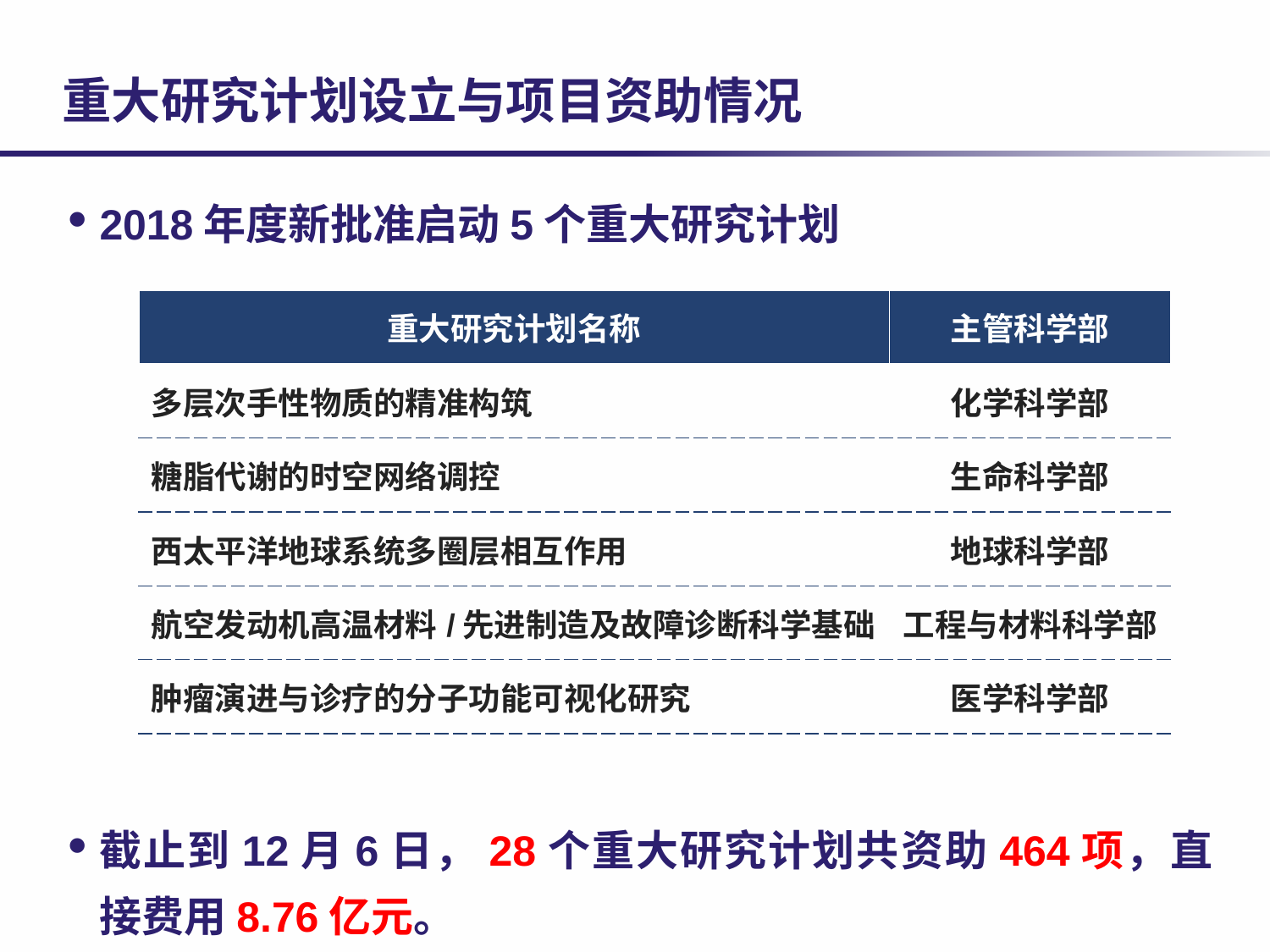

# 重大研究计划设立与项目资助情况
2018年度新批准启动5个重大研究计划

截止到12月6日，28个重大研究计划共资助464项，直接费用8.76亿元。
| 重大研究计划名称 | 主管科学部 |
| --- | --- |
| 多层次手性物质的精准构筑 | 化学科学部 |
| 糖脂代谢的时空网络调控 | 生命科学部 |
| 西太平洋地球系统多圈层相互作用 | 地球科学部 |
| 航空发动机高温材料/先进制造及故障诊断科学基础 | 工程与材料科学部 |
| 肿瘤演进与诊疗的分子功能可视化研究 | 医学科学部 |